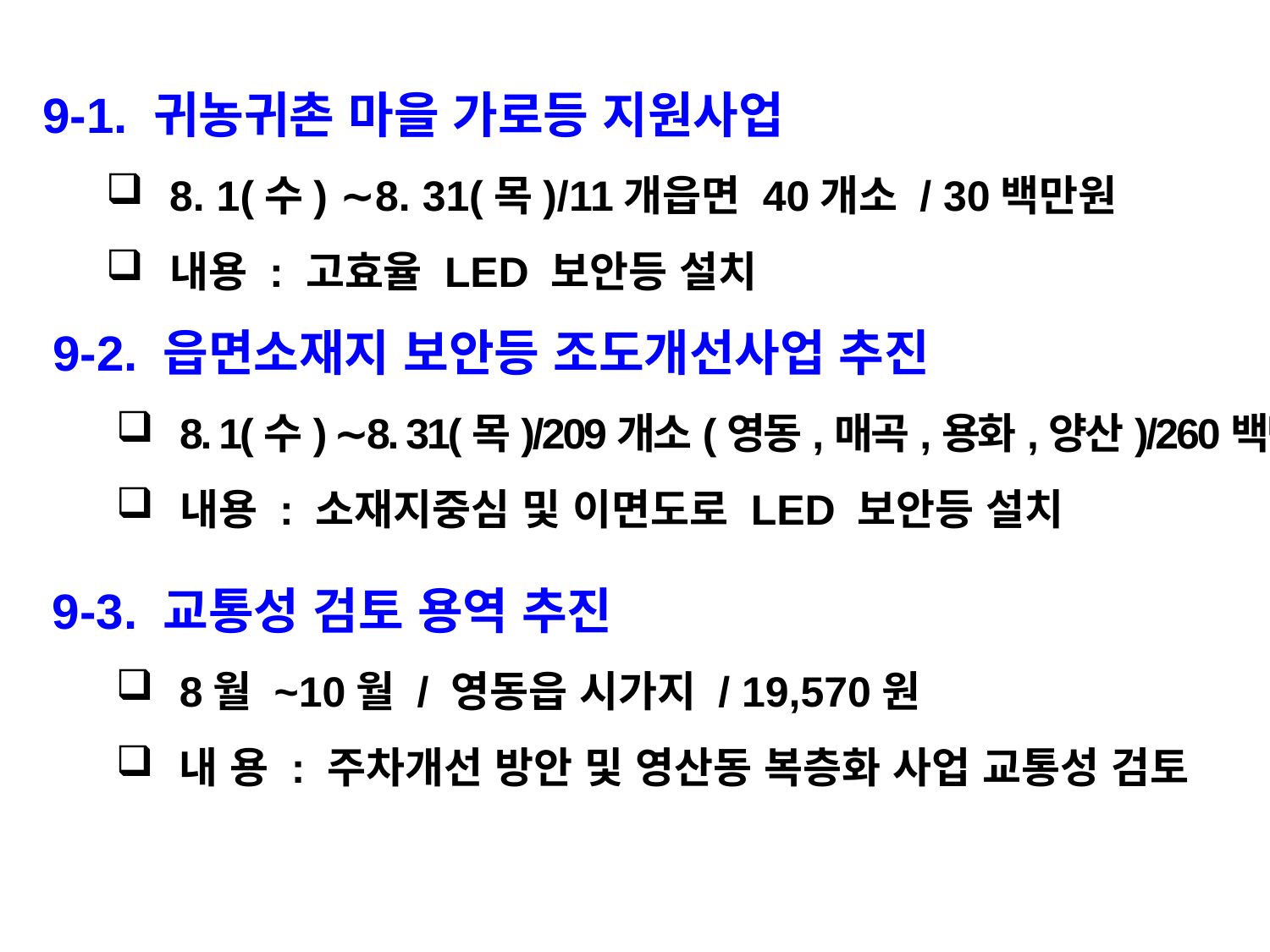

9-1. 귀농귀촌 마을 가로등 지원사업
8. 1(수) ∼8. 31(목)/11개읍면 40개소 / 30백만원
내용 : 고효율 LED 보안등 설치

9-2. 읍면소재지 보안등 조도개선사업 추진
8. 1(수) ∼8. 31(목)/209개소(영동,매곡,용화,양산)/260백만원
내용 : 소재지중심 및 이면도로 LED 보안등 설치

9-3. 교통성 검토 용역 추진
8월 ~10월 / 영동읍 시가지 / 19,570원
내 용 : 주차개선 방안 및 영산동 복층화 사업 교통성 검토